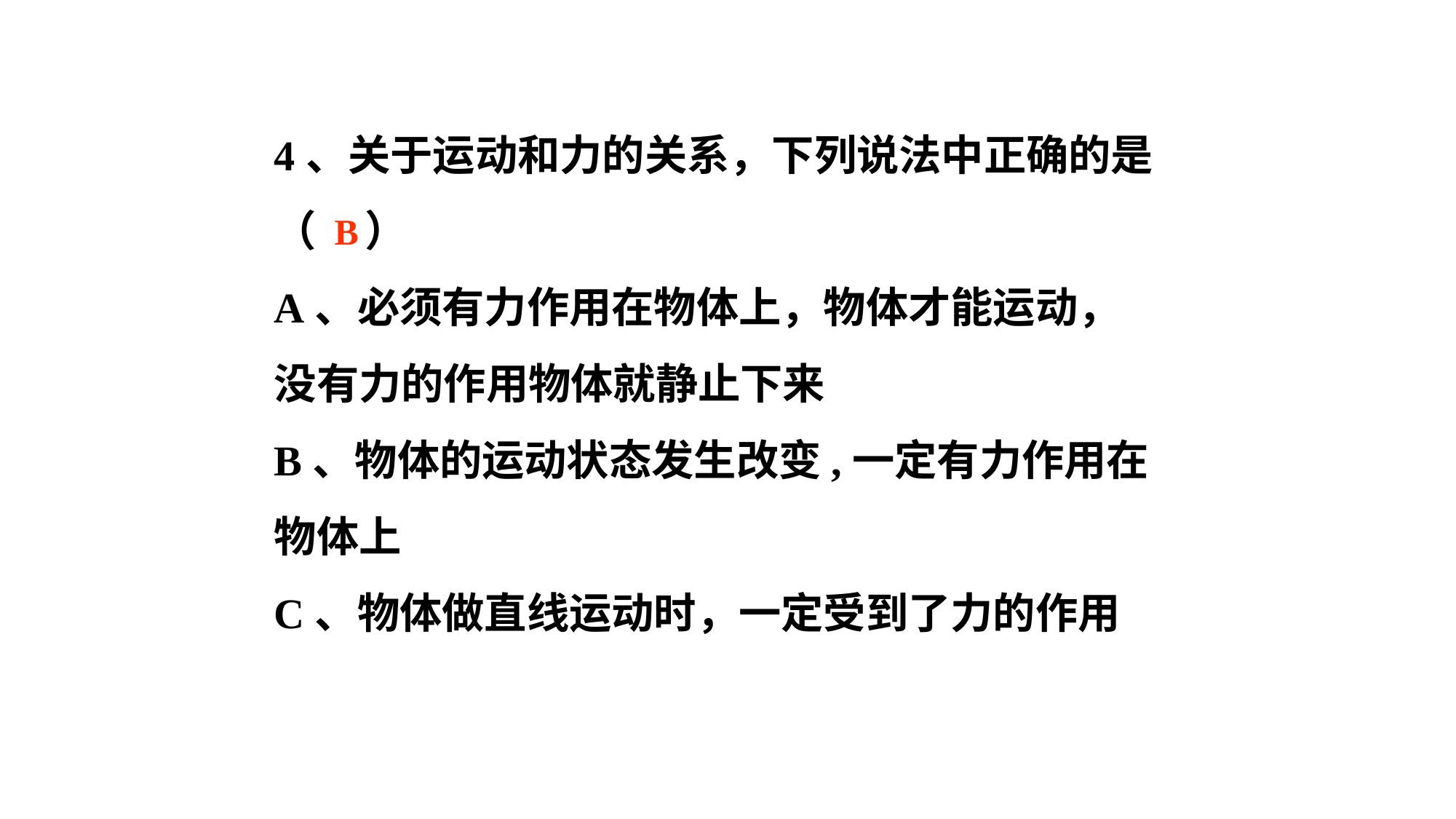

4、关于运动和力的关系，下列说法中正确的是（     ）
A、必须有力作用在物体上，物体才能运动，没有力的作用物体就静止下来
B、物体的运动状态发生改变,一定有力作用在物体上
C、物体做直线运动时，一定受到了力的作用
B